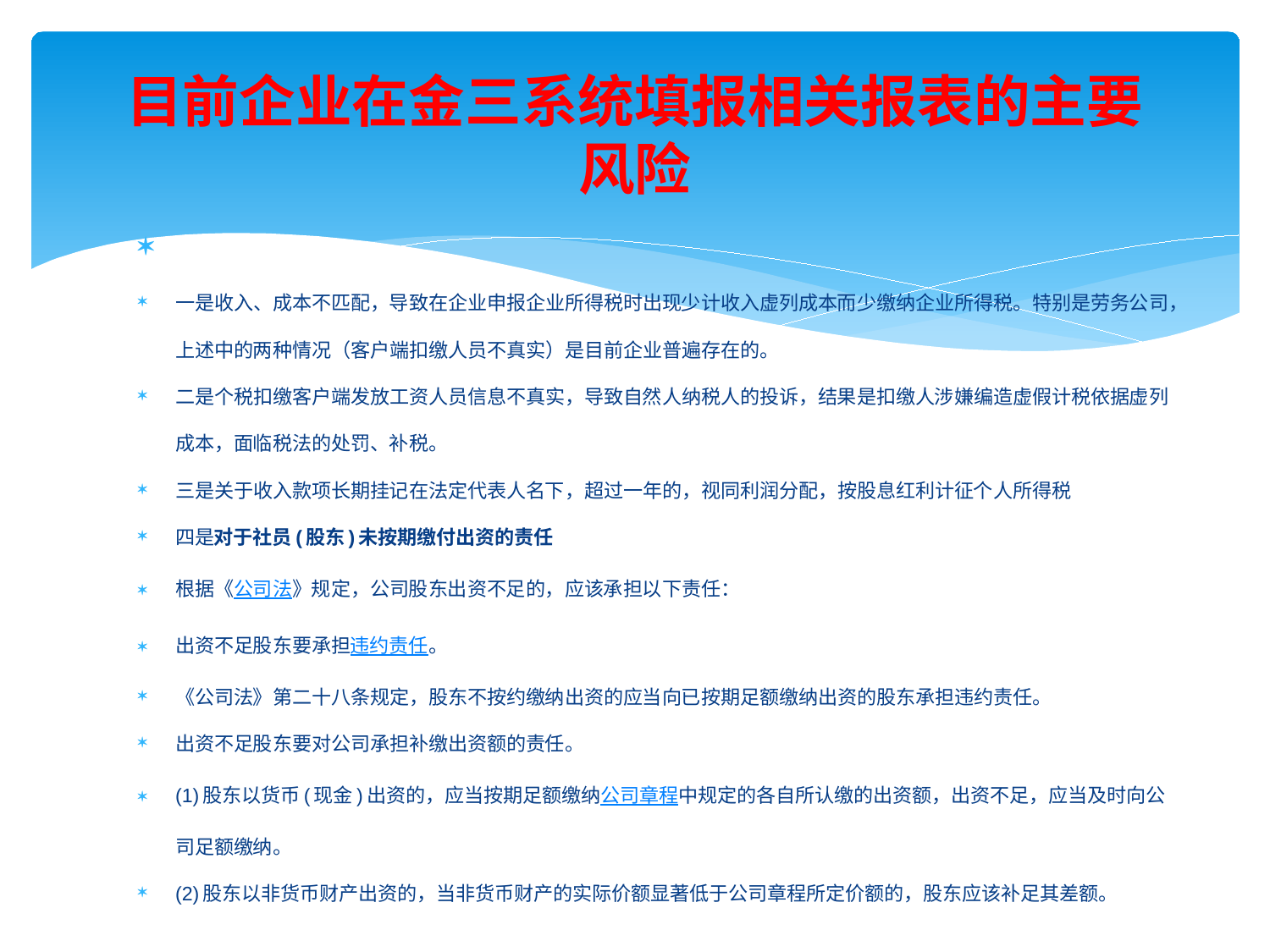

# 目前企业在金三系统填报相关报表的主要 风险

一是收入、成本不匹配，导致在企业申报企业所得税时出现少计收入虚列成本而少缴纳企业所得税。特别是劳务公司，上述中的两种情况（客户端扣缴人员不真实）是目前企业普遍存在的。
二是个税扣缴客户端发放工资人员信息不真实，导致自然人纳税人的投诉，结果是扣缴人涉嫌编造虚假计税依据虚列成本，面临税法的处罚、补税。
三是关于收入款项长期挂记在法定代表人名下，超过一年的，视同利润分配，按股息红利计征个人所得税
四是对于社员(股东)未按期缴付出资的责任
根据《公司法》规定，公司股东出资不足的，应该承担以下责任：
出资不足股东要承担违约责任。
《公司法》第二十八条规定，股东不按约缴纳出资的应当向已按期足额缴纳出资的股东承担违约责任。
出资不足股东要对公司承担补缴出资额的责任。
(1)股东以货币(现金)出资的，应当按期足额缴纳公司章程中规定的各自所认缴的出资额，出资不足，应当及时向公司足额缴纳。
(2)股东以非货币财产出资的，当非货币财产的实际价额显著低于公司章程所定价额的，股东应该补足其差额。